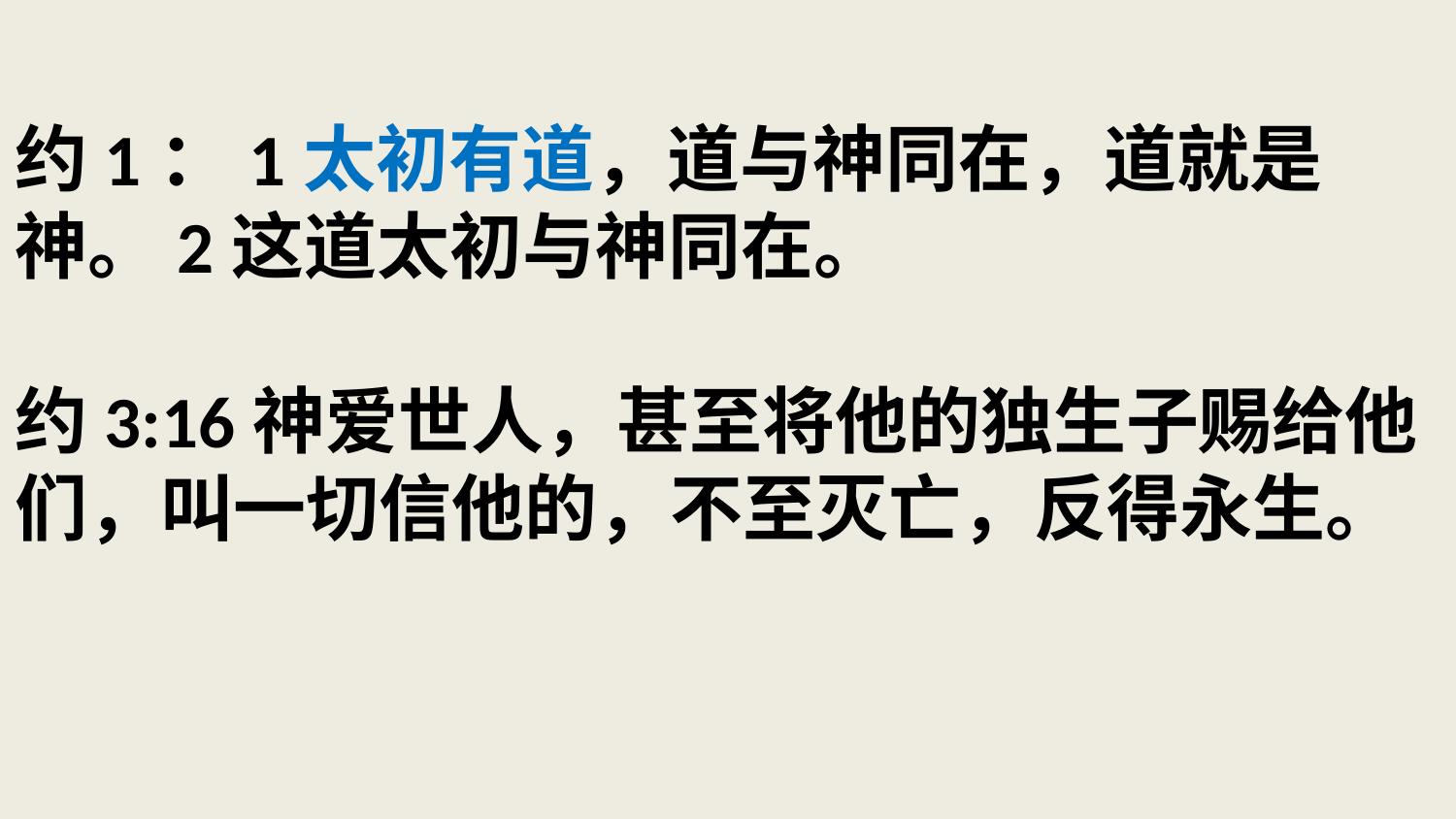

# 约1：1太初有道，道与神同在，道就是神。2这道太初与神同在。 约3:16神爱世人，甚至将他的独生子赐给他们，叫一切信他的，不至灭亡，反得永生。